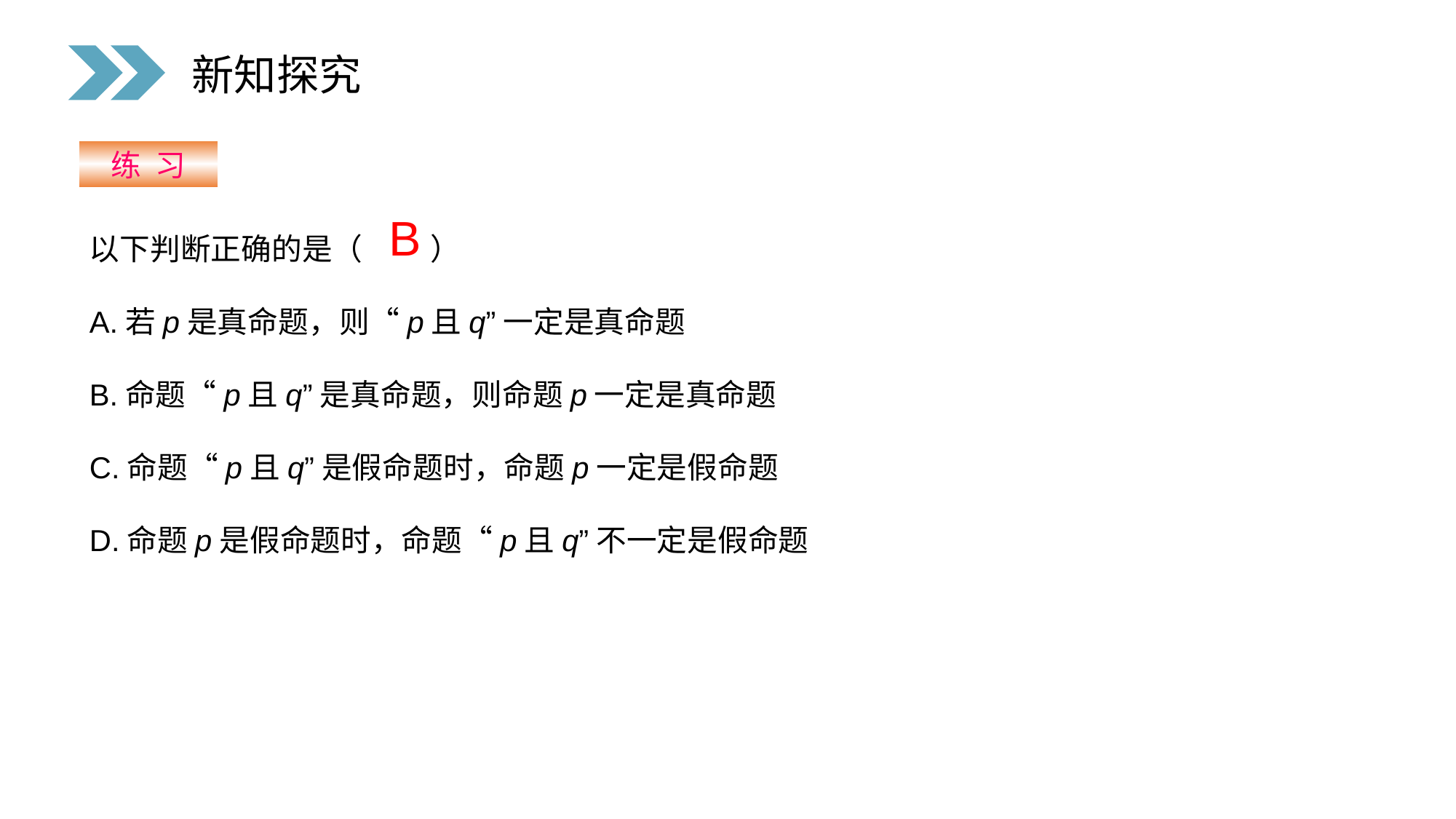

新知探究
练  习
以下判断正确的是（          ）
A.若p是真命题，则“p且q”一定是真命题
B.命题“p且q”是真命题，则命题p一定是真命题
C.命题“p且q”是假命题时，命题p一定是假命题
D.命题p是假命题时，命题“p且q”不一定是假命题
B